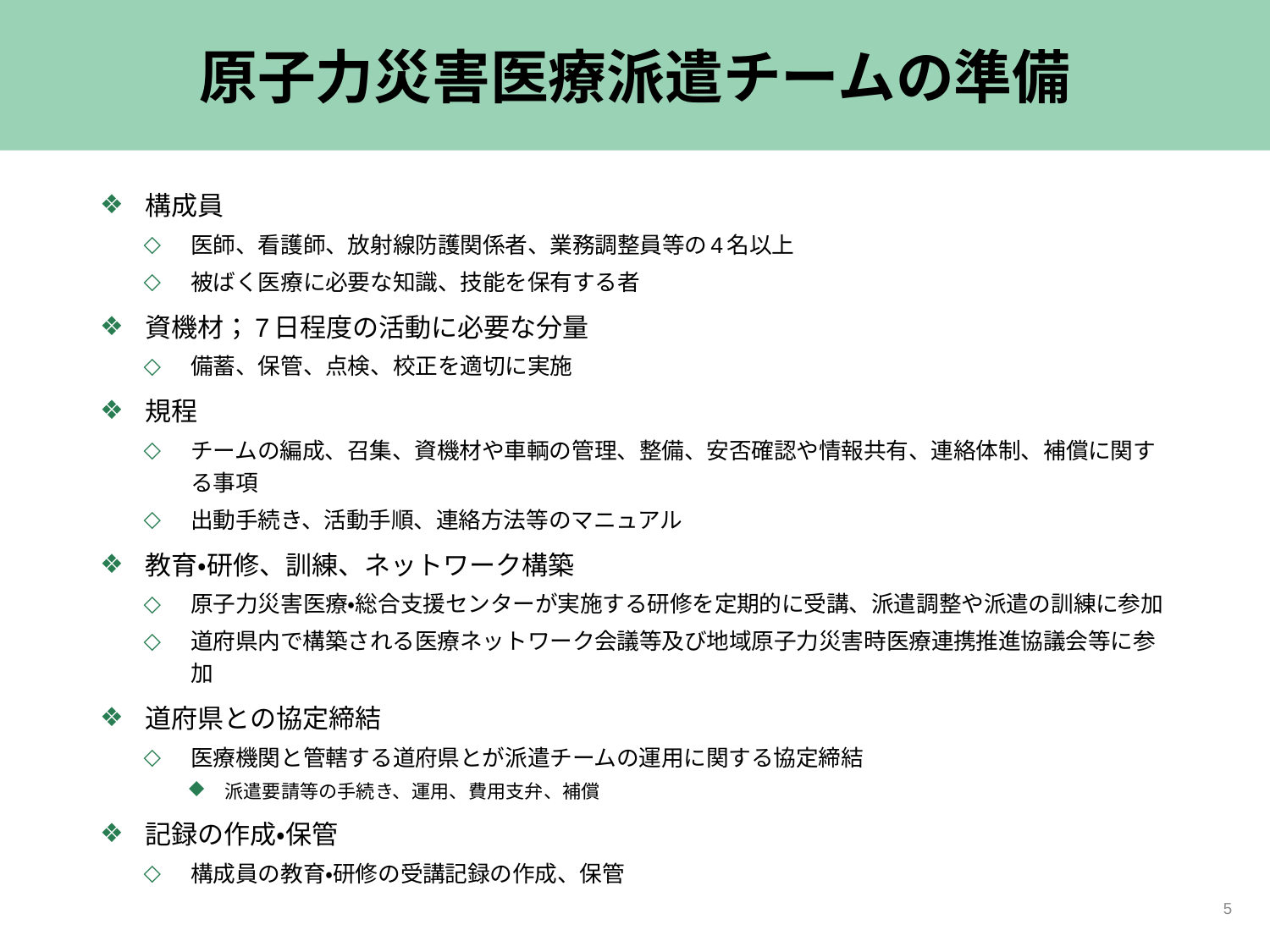

# 原子力災害医療派遣チームの準備
構成員
医師、看護師、放射線防護関係者、業務調整員等の4名以上
被ばく医療に必要な知識、技能を保有する者
資機材；7日程度の活動に必要な分量
備蓄、保管、点検、校正を適切に実施
規程
チームの編成、召集、資機材や車輌の管理、整備、安否確認や情報共有、連絡体制、補償に関する事項
出動手続き、活動手順、連絡方法等のマニュアル
教育・研修、訓練、ネットワーク構築
原子力災害医療・総合支援センターが実施する研修を定期的に受講、派遣調整や派遣の訓練に参加
道府県内で構築される医療ネットワーク会議等及び地域原子力災害時医療連携推進協議会等に参加
道府県との協定締結
医療機関と管轄する道府県とが派遣チームの運用に関する協定締結
派遣要請等の手続き、運用、費用支弁、補償
記録の作成・保管
構成員の教育・研修の受講記録の作成、保管
5